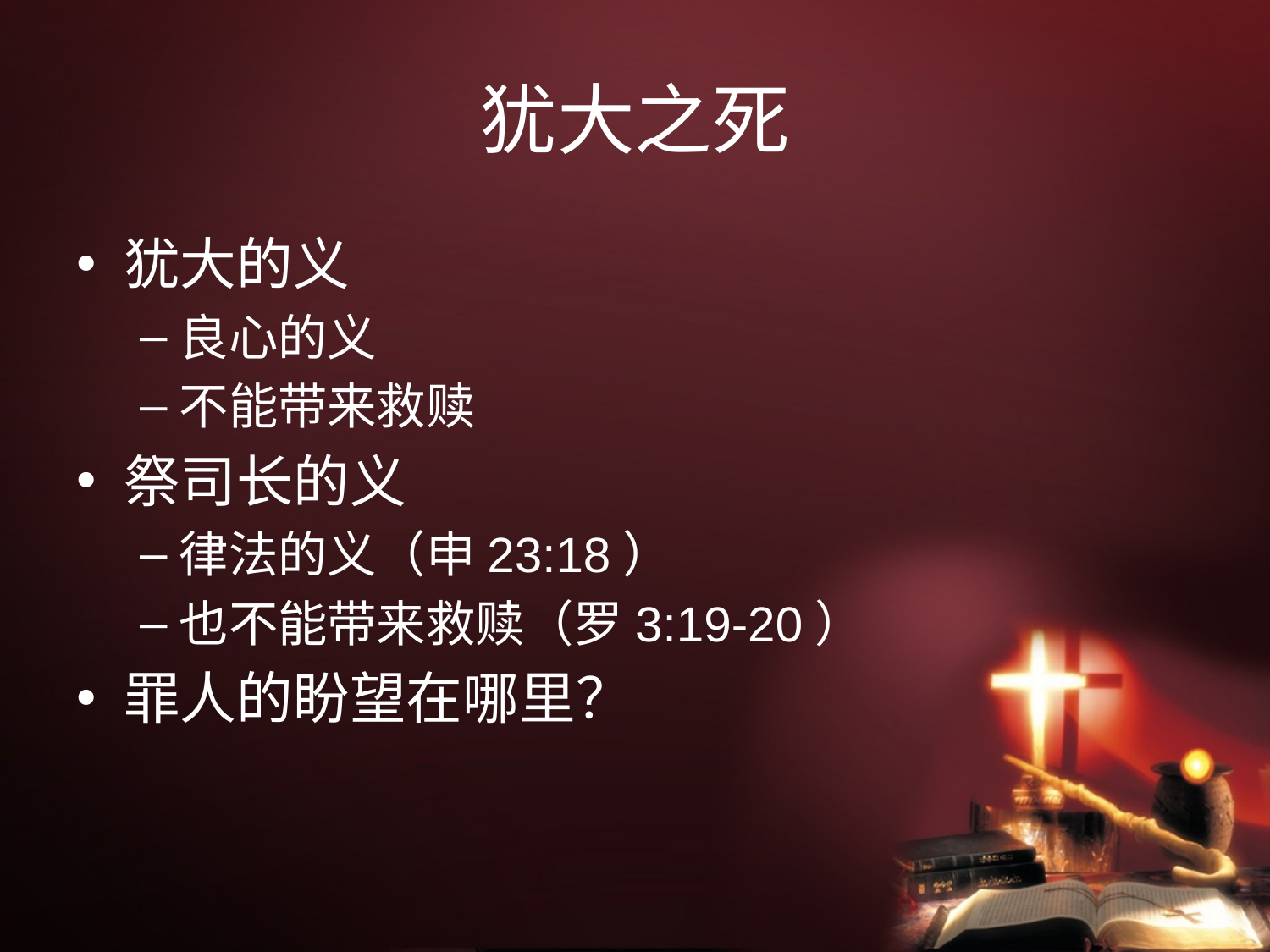

# 犹大之死
犹大的义
良心的义
不能带来救赎
祭司长的义
律法的义（申23:18）
也不能带来救赎（罗3:19-20）
罪人的盼望在哪里？